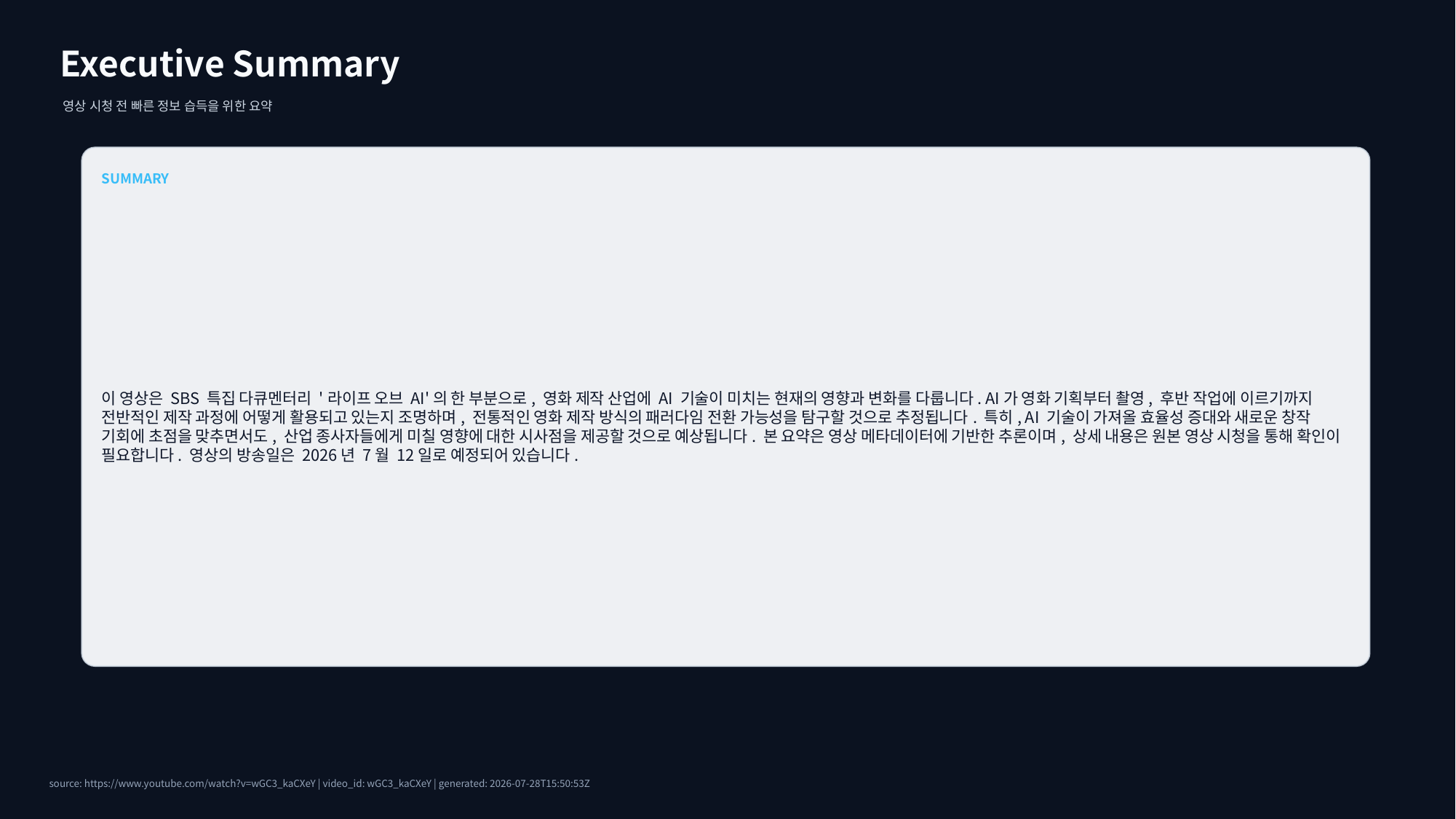

Executive Summary
영상 시청 전 빠른 정보 습득을 위한 요약

SUMMARY
이 영상은 SBS 특집 다큐멘터리 '라이프 오브 AI'의 한 부분으로, 영화 제작 산업에 AI 기술이 미치는 현재의 영향과 변화를 다룹니다. AI가 영화 기획부터 촬영, 후반 작업에 이르기까지 전반적인 제작 과정에 어떻게 활용되고 있는지 조명하며, 전통적인 영화 제작 방식의 패러다임 전환 가능성을 탐구할 것으로 추정됩니다. 특히, AI 기술이 가져올 효율성 증대와 새로운 창작 기회에 초점을 맞추면서도, 산업 종사자들에게 미칠 영향에 대한 시사점을 제공할 것으로 예상됩니다. 본 요약은 영상 메타데이터에 기반한 추론이며, 상세 내용은 원본 영상 시청을 통해 확인이 필요합니다. 영상의 방송일은 2026년 7월 12일로 예정되어 있습니다.
source: https://www.youtube.com/watch?v=wGC3_kaCXeY | video_id: wGC3_kaCXeY | generated: 2026-07-28T15:50:53Z